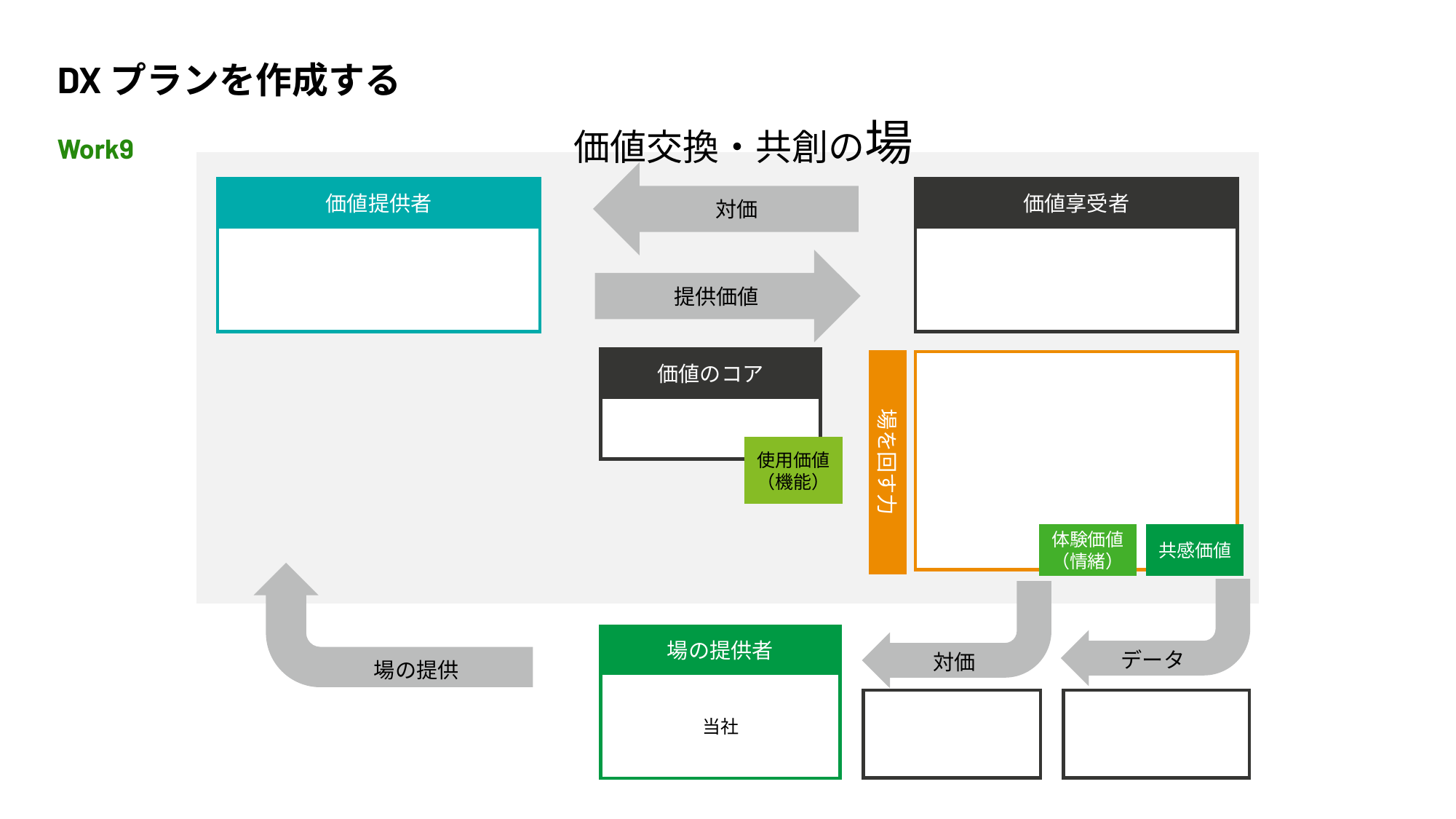

# DXプランを作成する
価値交換・共創の場
Work9

対価
価値提供者
価値享受者

提供価値
価値のコア

場を回す力

使用価値
（機能）

共感価値
体験価値
（情緒）

場の提供者
データ
対価
場の提供
当社

10